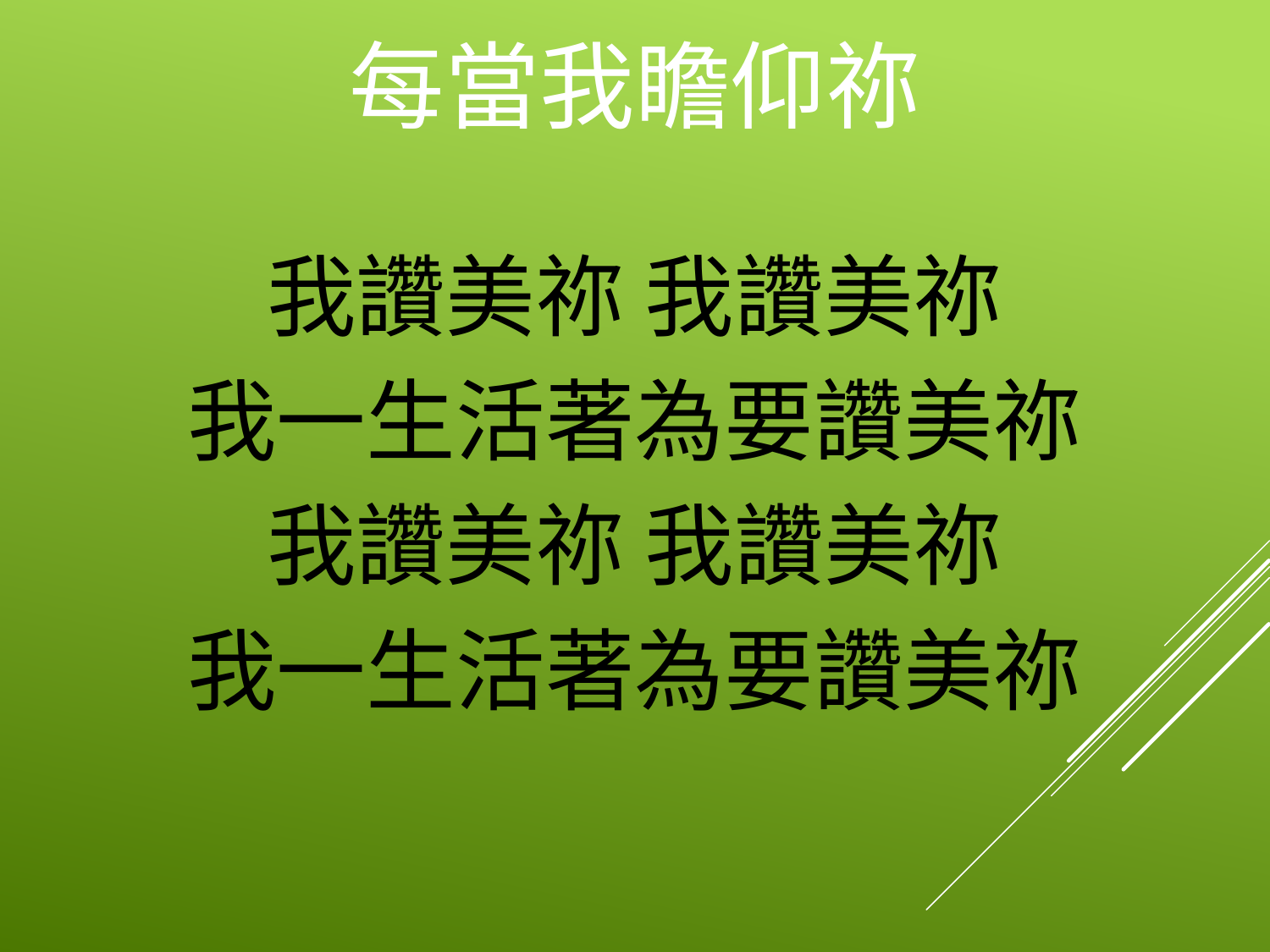

# 每當我瞻仰祢
我讚美祢 我讚美祢
我一生活著為要讚美祢
我讚美祢 我讚美祢
我一生活著為要讚美祢